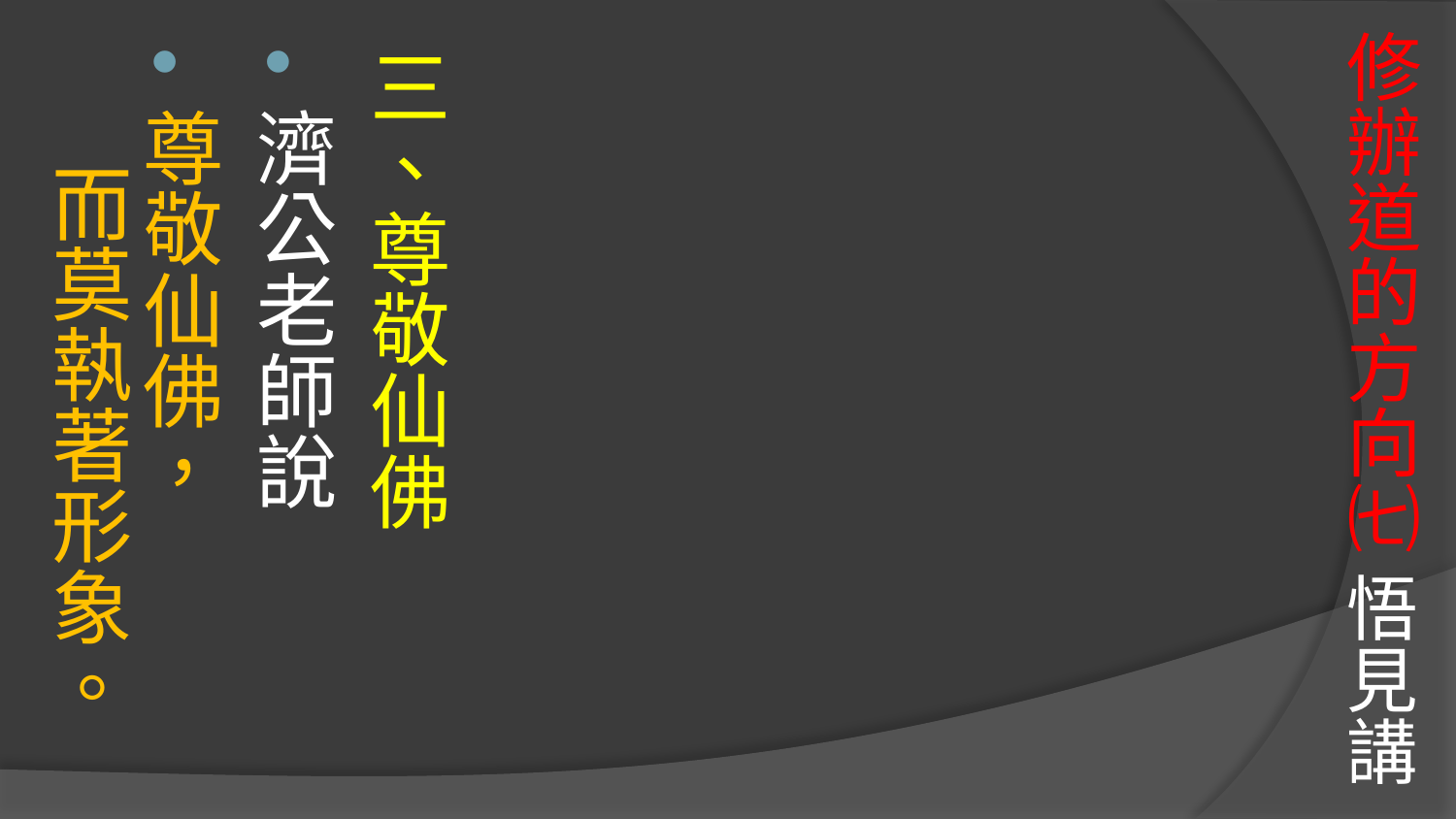

# 修辦道的方向㈦ 悟見講
三、尊敬仙佛
濟公老師說
尊敬仙佛，                  而莫執著形象。